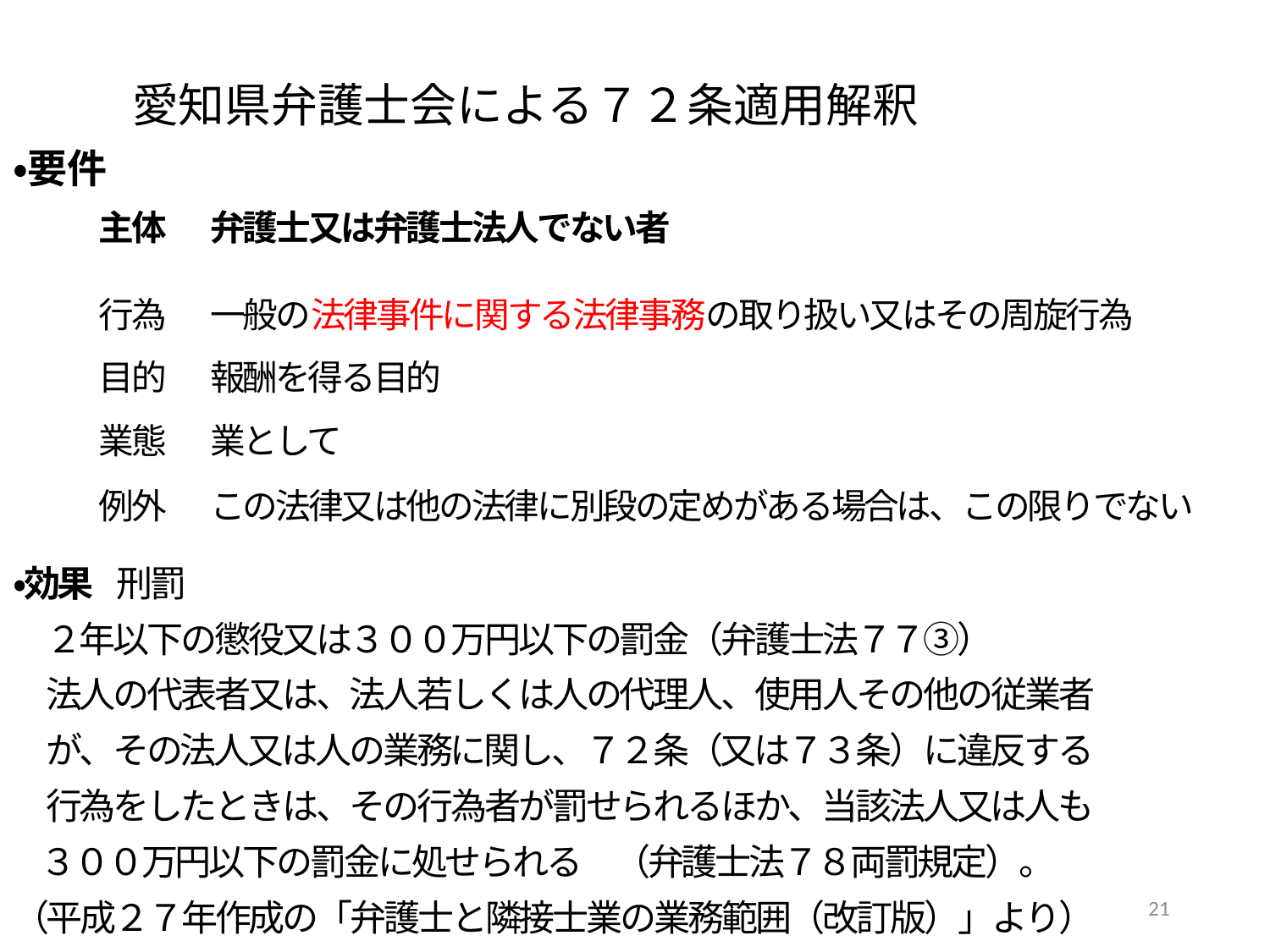

愛知県弁護士会による７２条適用解釈
・要件

・効果    刑罰
    ２年以下の懲役又は３００万円以下の罰金（弁護士法７７③）
    法人の代表者又は、法人若しくは人の代理人、使用人その他の従業者
    が、その法人又は人の業務に関し、７２条（又は７３条）に違反する
    行為をしたときは、その行為者が罰せられるほか、当該法人又は人も
   ３００万円以下の罰金に処せられる　（弁護士法７８両罰規定）。
（平成２７年作成の「弁護士と隣接士業の業務範囲（改訂版）」より）

| 主体 | 弁護士又は弁護士法人でない者 |
| --- | --- |
| 行為 | 一般の法律事件に関する法律事務の取り扱い又はその周旋行為 |
| 目的 | 報酬を得る目的 |
| 業態 | 業として |
| 例外 | この法律又は他の法律に別段の定めがある場合は、この限りでない |
21